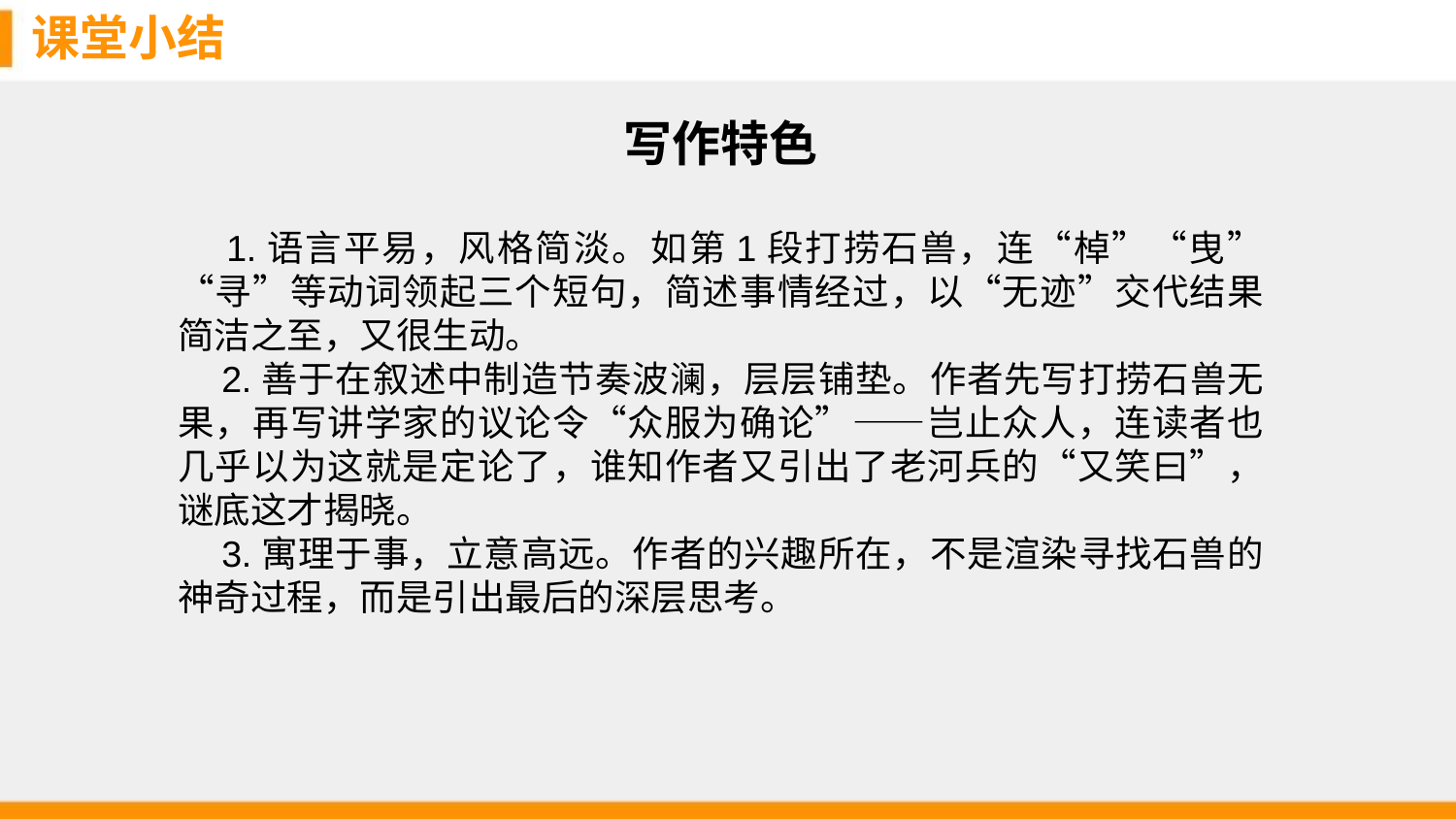

课堂小结
写作特色
    1.语言平易，风格简淡。如第1段打捞石兽，连“棹”“曳”“寻”等动词领起三个短句，简述事情经过，以“无迹”交代结果简洁之至，又很生动。
    2.善于在叙述中制造节奏波澜，层层铺垫。作者先写打捞石兽无果，再写讲学家的议论令“众服为确论”——岂止众人，连读者也几乎以为这就是定论了，谁知作者又引出了老河兵的“又笑曰”，谜底这才揭晓。
    3.寓理于事，立意高远。作者的兴趣所在，不是渲染寻找石兽的神奇过程，而是引出最后的深层思考。